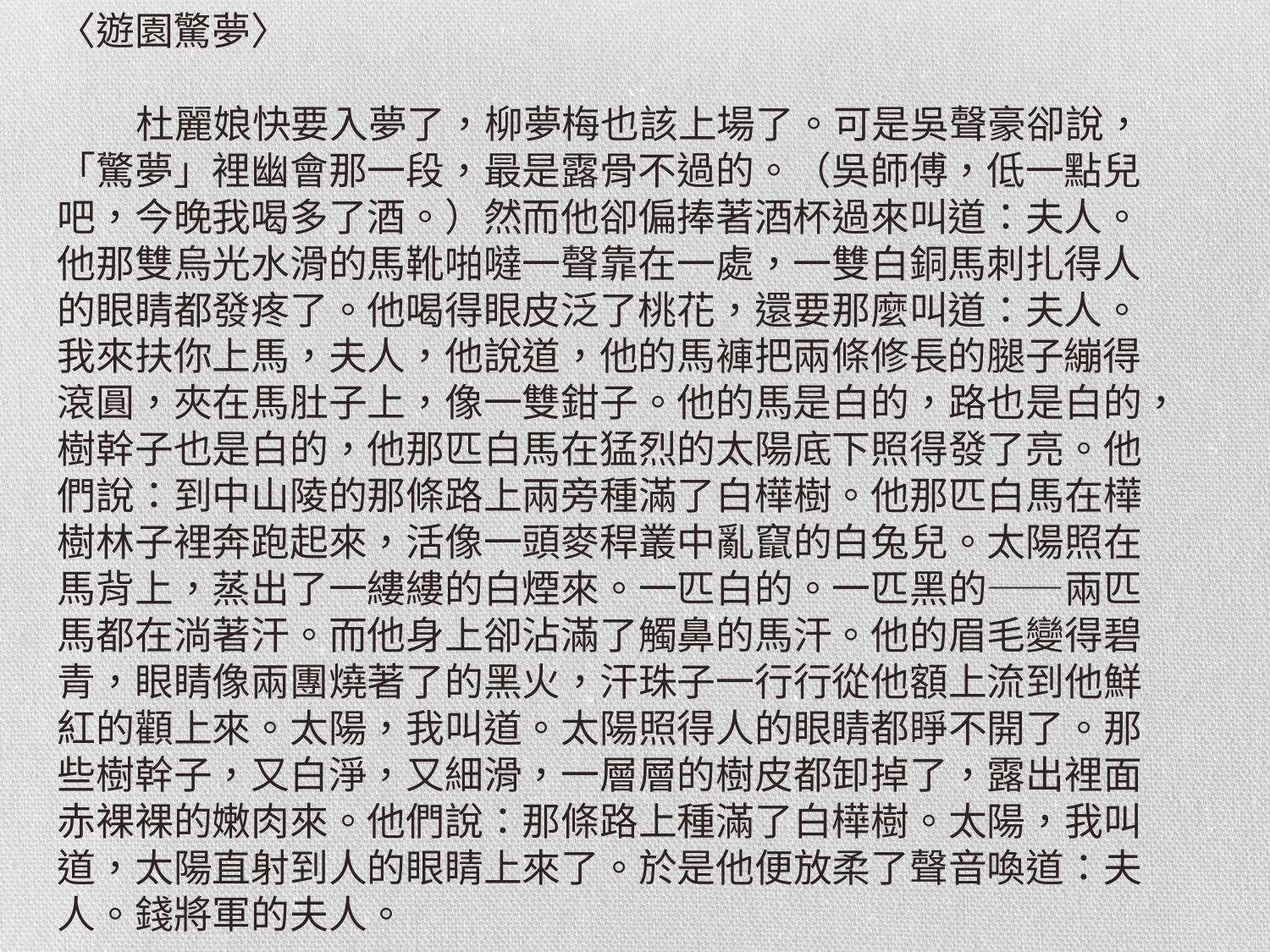

〈遊園驚夢〉

        杜麗娘快要入夢了，柳夢梅也該上場了。可是吳聲豪卻說，「驚夢」裡幽會那一段，最是露骨不過的。（吳師傅，低一點兒吧，今晚我喝多了酒。）然而他卻偏捧著酒杯過來叫道：夫人。他那雙烏光水滑的馬靴啪噠一聲靠在一處，一雙白銅馬刺扎得人的眼睛都發疼了。他喝得眼皮泛了桃花，還要那麼叫道：夫人。我來扶你上馬，夫人，他說道，他的馬褲把兩條修長的腿子繃得滾圓，夾在馬肚子上，像一雙鉗子。他的馬是白的，路也是白的，樹幹子也是白的，他那匹白馬在猛烈的太陽底下照得發了亮。他們說：到中山陵的那條路上兩旁種滿了白樺樹。他那匹白馬在樺樹林子裡奔跑起來，活像一頭麥稈叢中亂竄的白兔兒。太陽照在馬背上，蒸出了一縷縷的白煙來。一匹白的。一匹黑的——兩匹馬都在淌著汗。而他身上卻沾滿了觸鼻的馬汗。他的眉毛變得碧青，眼睛像兩團燒著了的黑火，汗珠子一行行從他額上流到他鮮紅的顴上來。太陽，我叫道。太陽照得人的眼睛都睜不開了。那些樹幹子，又白淨，又細滑，一層層的樹皮都卸掉了，露出裡面赤裸裸的嫩肉來。他們說：那條路上種滿了白樺樹。太陽，我叫道，太陽直射到人的眼睛上來了。於是他便放柔了聲音喚道：夫人。錢將軍的夫人。